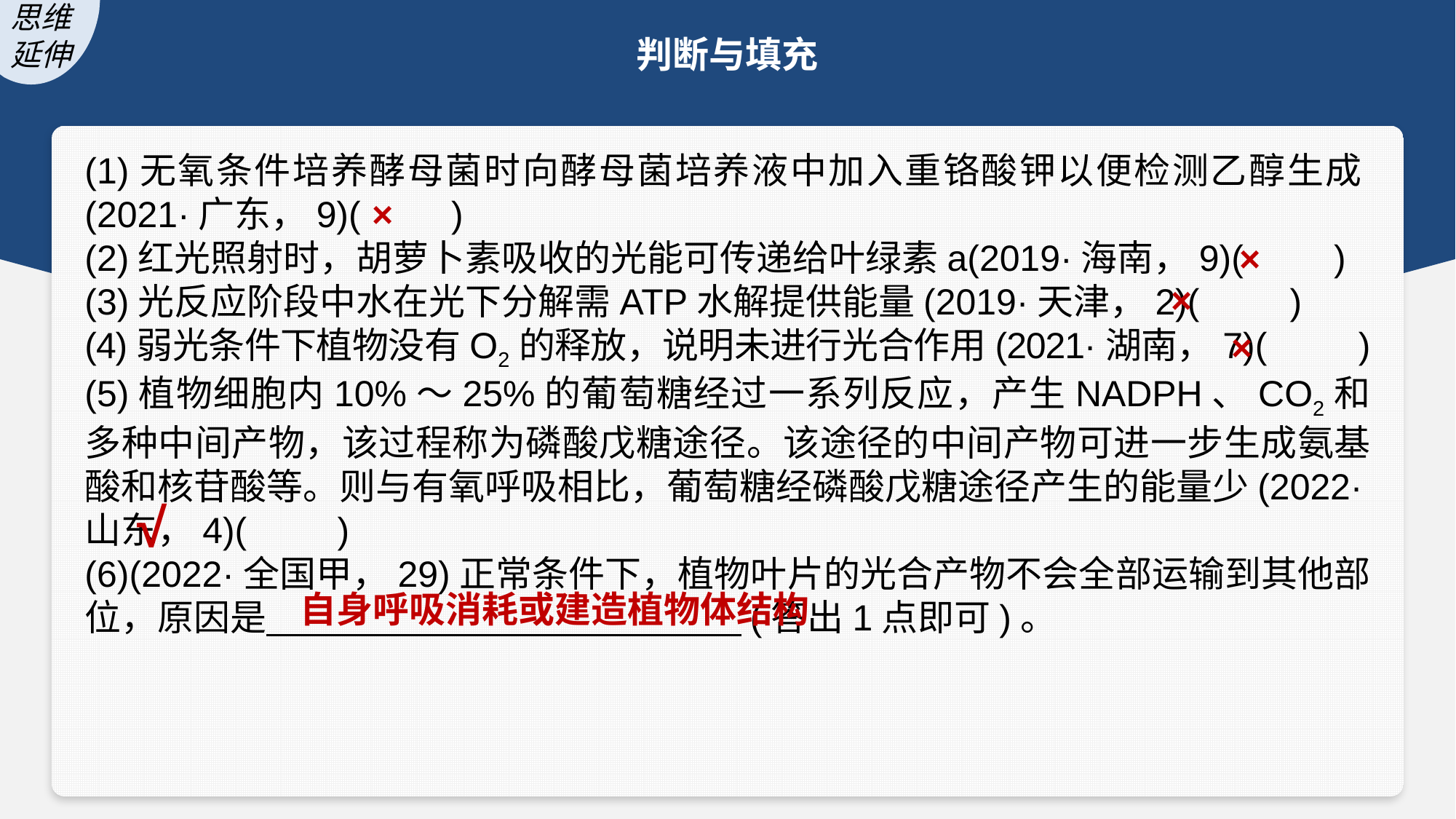

判断与填充

(1)无氧条件培养酵母菌时向酵母菌培养液中加入重铬酸钾以便检测乙醇生成(2021·广东，9)(　　)
(2)红光照射时，胡萝卜素吸收的光能可传递给叶绿素a(2019·海南，9)(　　)
(3)光反应阶段中水在光下分解需ATP水解提供能量(2019·天津，2)(　　)
(4)弱光条件下植物没有O2的释放，说明未进行光合作用(2021·湖南，7)(　　)
×
×
×
×
(5)植物细胞内10%～25%的葡萄糖经过一系列反应，产生NADPH、CO2和多种中间产物，该过程称为磷酸戊糖途径。该途径的中间产物可进一步生成氨基酸和核苷酸等。则与有氧呼吸相比，葡萄糖经磷酸戊糖途径产生的能量少(2022·山东，4)(　　)
(6)(2022·全国甲，29)正常条件下，植物叶片的光合产物不会全部运输到其他部位，原因是                                                          (答出1点即可)。
√
自身呼吸消耗或建造植物体结构